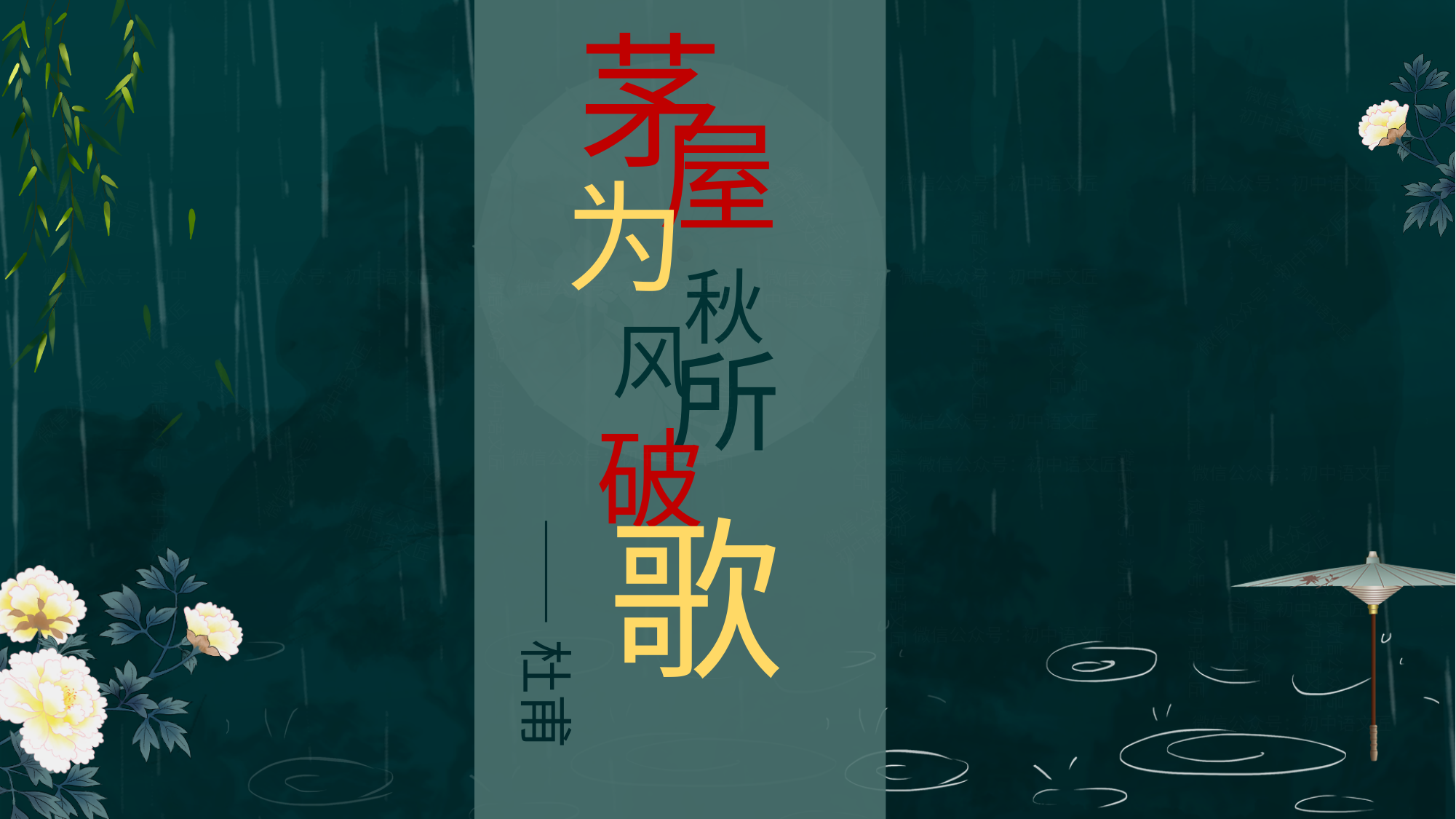

茅
微信公众号：初中语文匠
屋
为
微信公众号：初中语文匠
微信公众号：初中语文匠
微信公众号：初中语文匠
微信公众号：初中语文匠
秋
微信公众号：初中语文匠
微信公众号：初中语文匠
微信公众号：初中语文匠
微信公众号：初中语文匠
微信公众号：初中语文匠
微信公众号：初中语文匠
微信公众号：初中语文匠
风
微信公众号：初中语文匠
所
微信公众号：初中语文匠
微信公众号：初中语文匠
微信公众号：初中语文匠
微信公众号：初中语文匠
微信公众号：初中语文匠
微信公众号：初中语文匠
微信公众号：初中语文匠
微信公众号：初中语文匠
微信公众号：初中语文匠
破
微信公众号：初中语文匠
微信公众号：初中语文匠
微信公众号：初中语文匠
微信公众号：初中语文匠
歌
微信公众号：初中语文匠
——杜甫
微信公众号：初中语文匠
微信公众号：初中语文匠
微信公众号：初中语文匠
微信公众号：初中语文匠
微信公众号：初中语文匠
微信公众号：初中语文匠
微信公众号：初中语文匠
微信公众号：初中语文匠
微信公众号：初中语文匠
微信公众号：初中语文匠